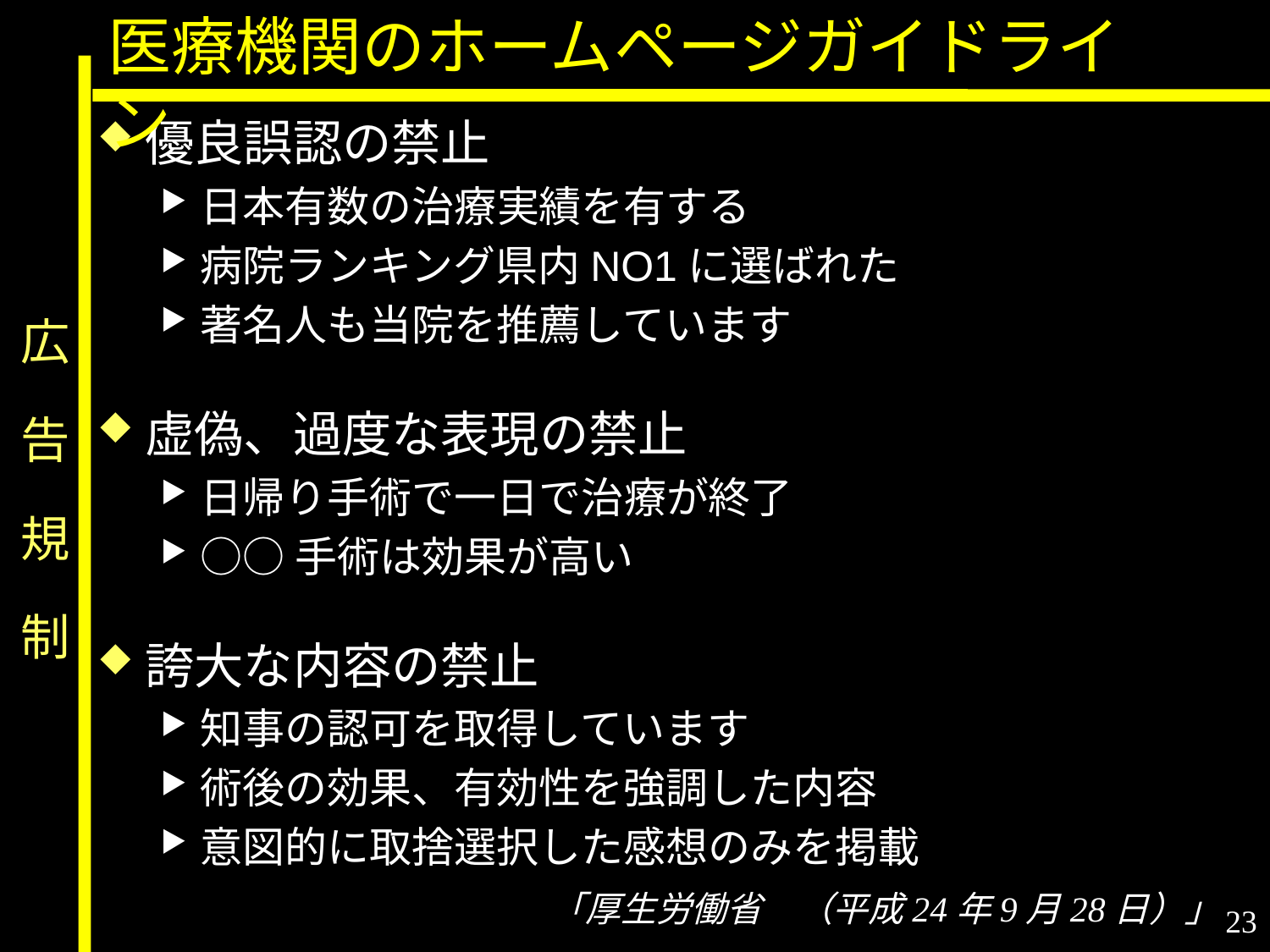

医療機関のホームページガイドライン

優良誤認の禁止
日本有数の治療実績を有する
病院ランキング県内NO1に選ばれた
著名人も当院を推薦しています

虚偽、過度な表現の禁止
日帰り手術で一日で治療が終了
○○手術は効果が高い

誇大な内容の禁止
知事の認可を取得しています
術後の効果、有効性を強調した内容
意図的に取捨選択した感想のみを掲載
# 広　告　規　制
「厚生労働省　（平成24年9月28日）」
23